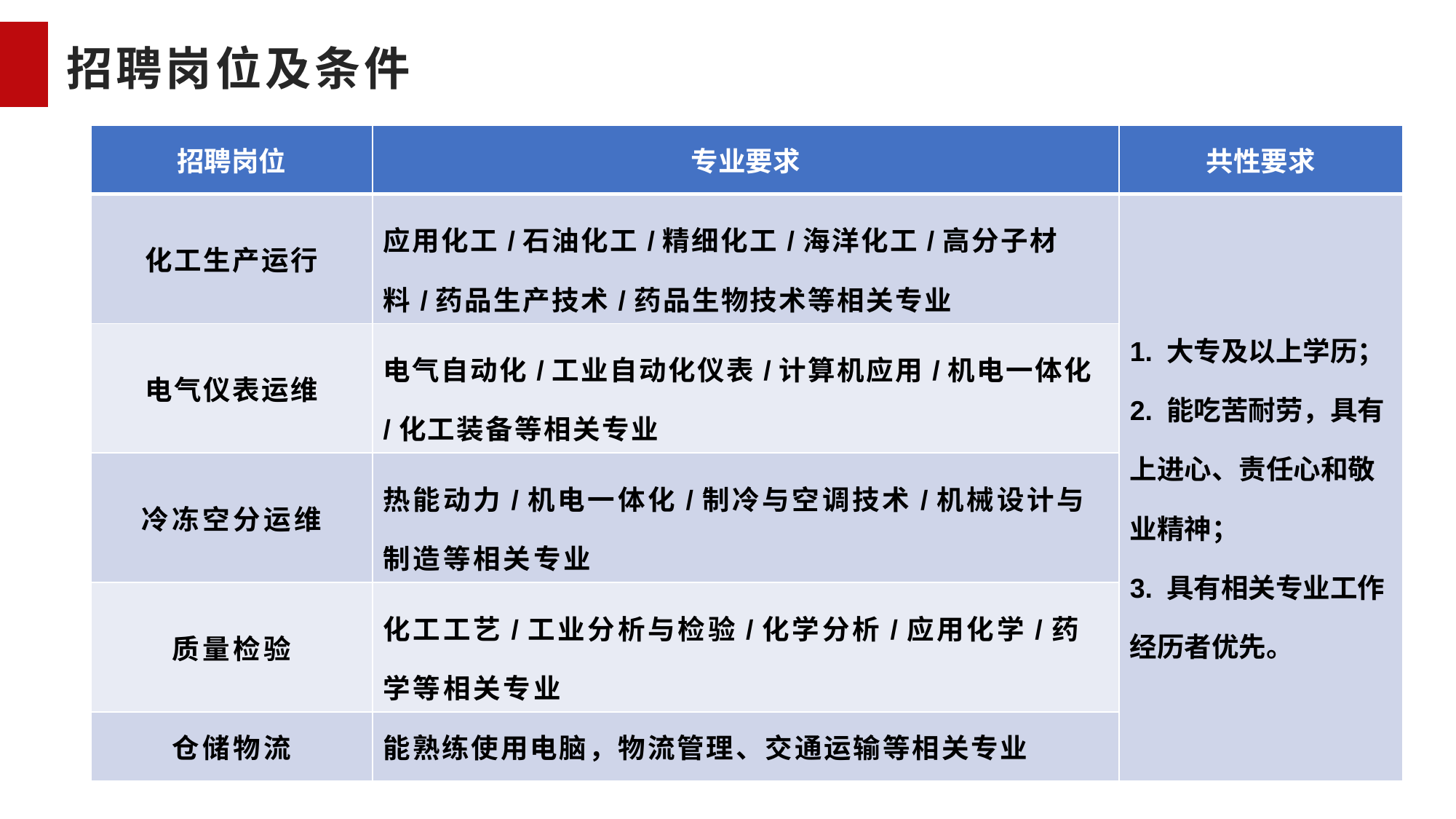

招聘岗位及条件
| 招聘岗位 | 专业要求 | 共性要求 |
| --- | --- | --- |
| 化工生产运行 | 应用化工/石油化工/精细化工/海洋化工/高分子材料/药品生产技术/药品生物技术等相关专业 | 1. 大专及以上学历； 2. 能吃苦耐劳，具有上进心、责任心和敬业精神； 3. 具有相关专业工作经历者优先。 |
| 电气仪表运维 | 电气自动化/工业自动化仪表/计算机应用/机电一体化/化工装备等相关专业 |  |
| 冷冻空分运维 | 热能动力/机电一体化/制冷与空调技术/机械设计与制造等相关专业 |  |
| 质量检验 | 化工工艺/工业分析与检验/化学分析/应用化学/药学等相关专业 |  |
| 仓储物流 | 能熟练使用电脑，物流管理、交通运输等相关专业 |  |